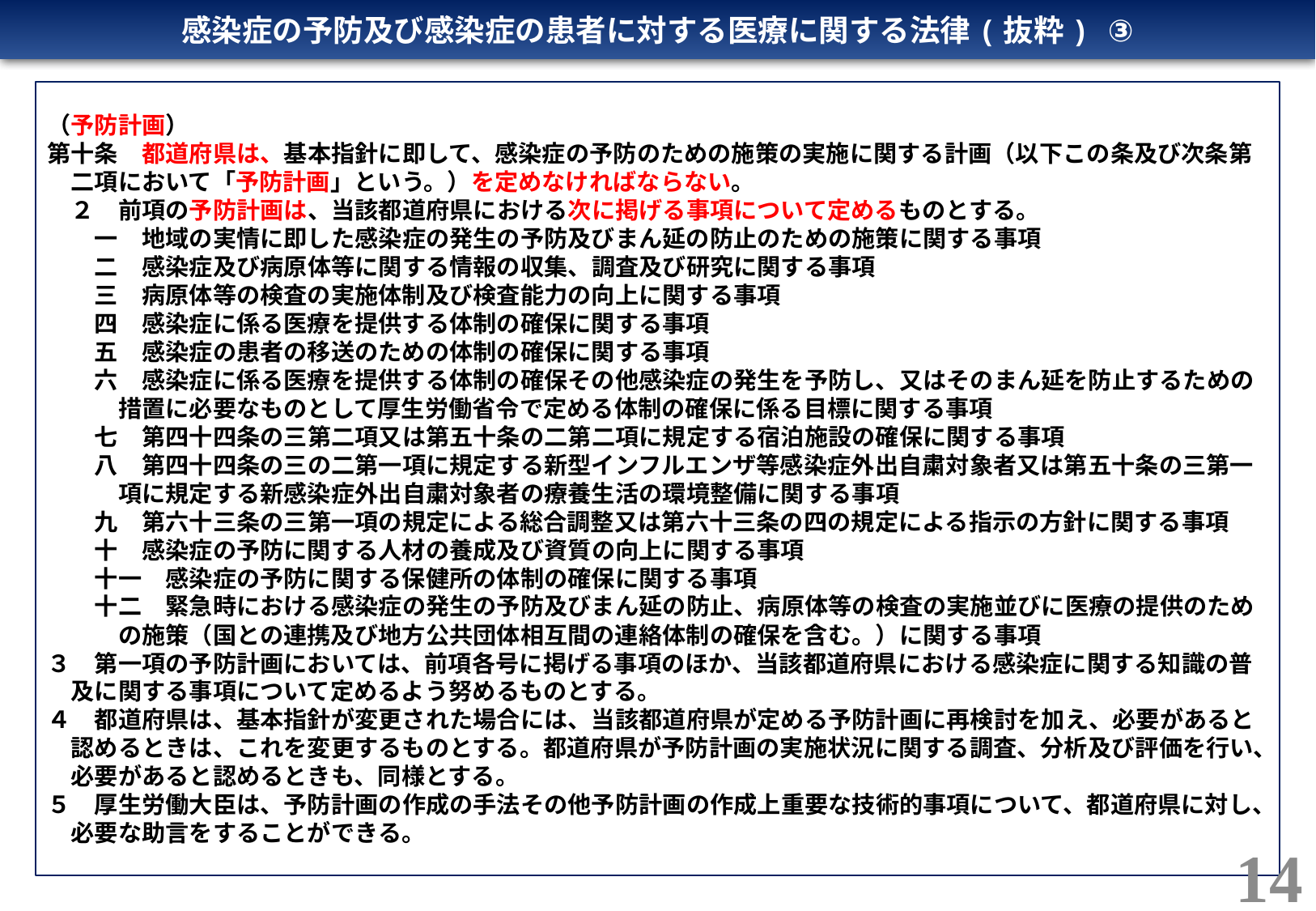

感染症の予防及び感染症の患者に対する医療に関する法律(抜粋) ③
（予防計画）
第十条　都道府県は、基本指針に即して、感染症の予防のための施策の実施に関する計画（以下この条及び次条第
　二項において「予防計画」という。）を定めなければならない。
　２　前項の予防計画は、当該都道府県における次に掲げる事項について定めるものとする。
　　一　地域の実情に即した感染症の発生の予防及びまん延の防止のための施策に関する事項
　　二　感染症及び病原体等に関する情報の収集、調査及び研究に関する事項
　　三　病原体等の検査の実施体制及び検査能力の向上に関する事項
　　四　感染症に係る医療を提供する体制の確保に関する事項
　　五　感染症の患者の移送のための体制の確保に関する事項
　　六　感染症に係る医療を提供する体制の確保その他感染症の発生を予防し、又はそのまん延を防止するための
　　　措置に必要なものとして厚生労働省令で定める体制の確保に係る目標に関する事項
　　七　第四十四条の三第二項又は第五十条の二第二項に規定する宿泊施設の確保に関する事項
　　八　第四十四条の三の二第一項に規定する新型インフルエンザ等感染症外出自粛対象者又は第五十条の三第一
　　　項に規定する新感染症外出自粛対象者の療養生活の環境整備に関する事項
　　九　第六十三条の三第一項の規定による総合調整又は第六十三条の四の規定による指示の方針に関する事項
　　十　感染症の予防に関する人材の養成及び資質の向上に関する事項
　　十一　感染症の予防に関する保健所の体制の確保に関する事項
　　十二　緊急時における感染症の発生の予防及びまん延の防止、病原体等の検査の実施並びに医療の提供のため
　　　の施策（国との連携及び地方公共団体相互間の連絡体制の確保を含む。）に関する事項
３　第一項の予防計画においては、前項各号に掲げる事項のほか、当該都道府県における感染症に関する知識の普
　及に関する事項について定めるよう努めるものとする。
４　都道府県は、基本指針が変更された場合には、当該都道府県が定める予防計画に再検討を加え、必要があると
　認めるときは、これを変更するものとする。都道府県が予防計画の実施状況に関する調査、分析及び評価を行い、
　必要があると認めるときも、同様とする。
５　厚生労働大臣は、予防計画の作成の手法その他予防計画の作成上重要な技術的事項について、都道府県に対し、
　必要な助言をすることができる。
14